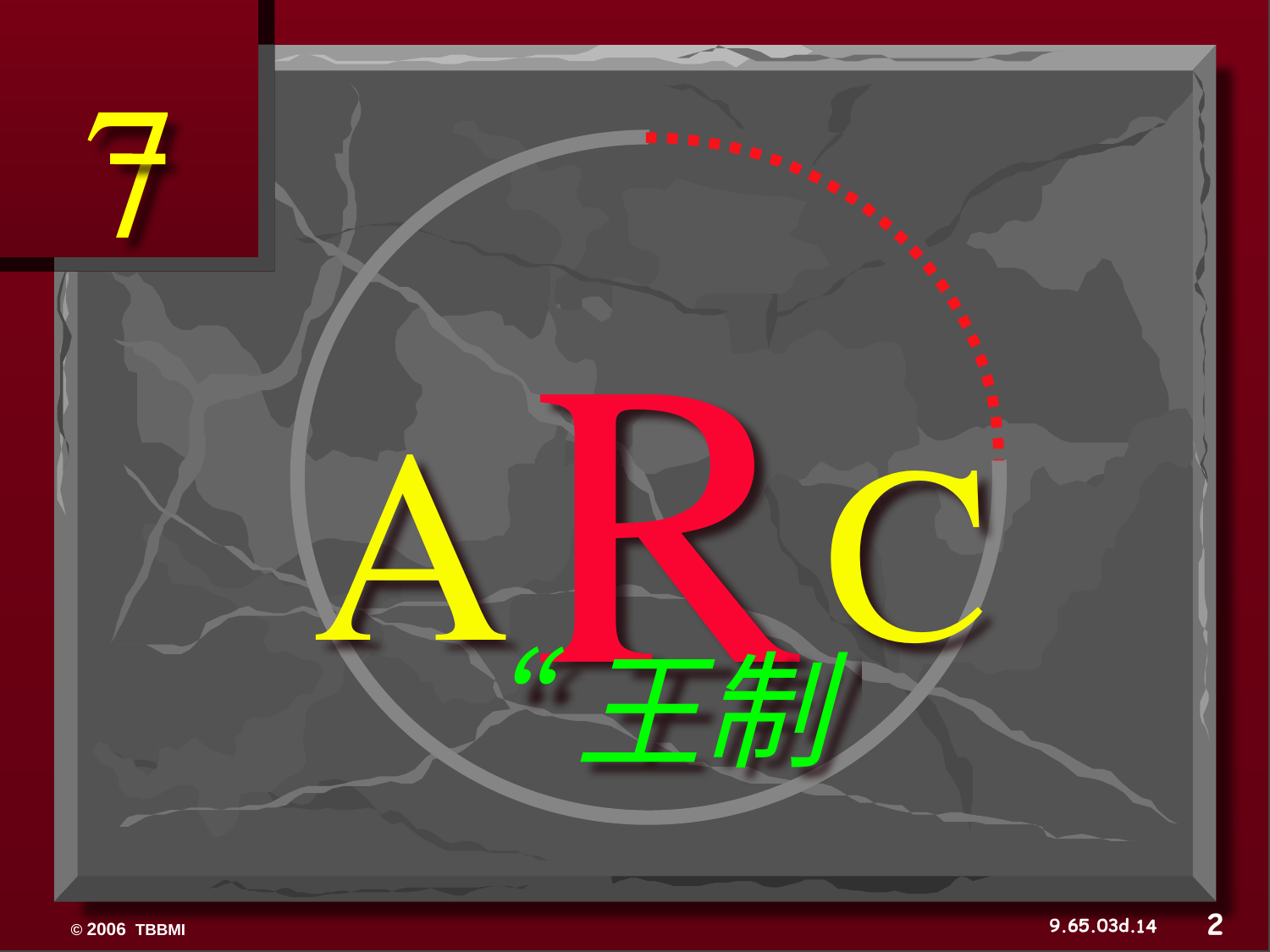

7

R
A     C
“王制
2
14